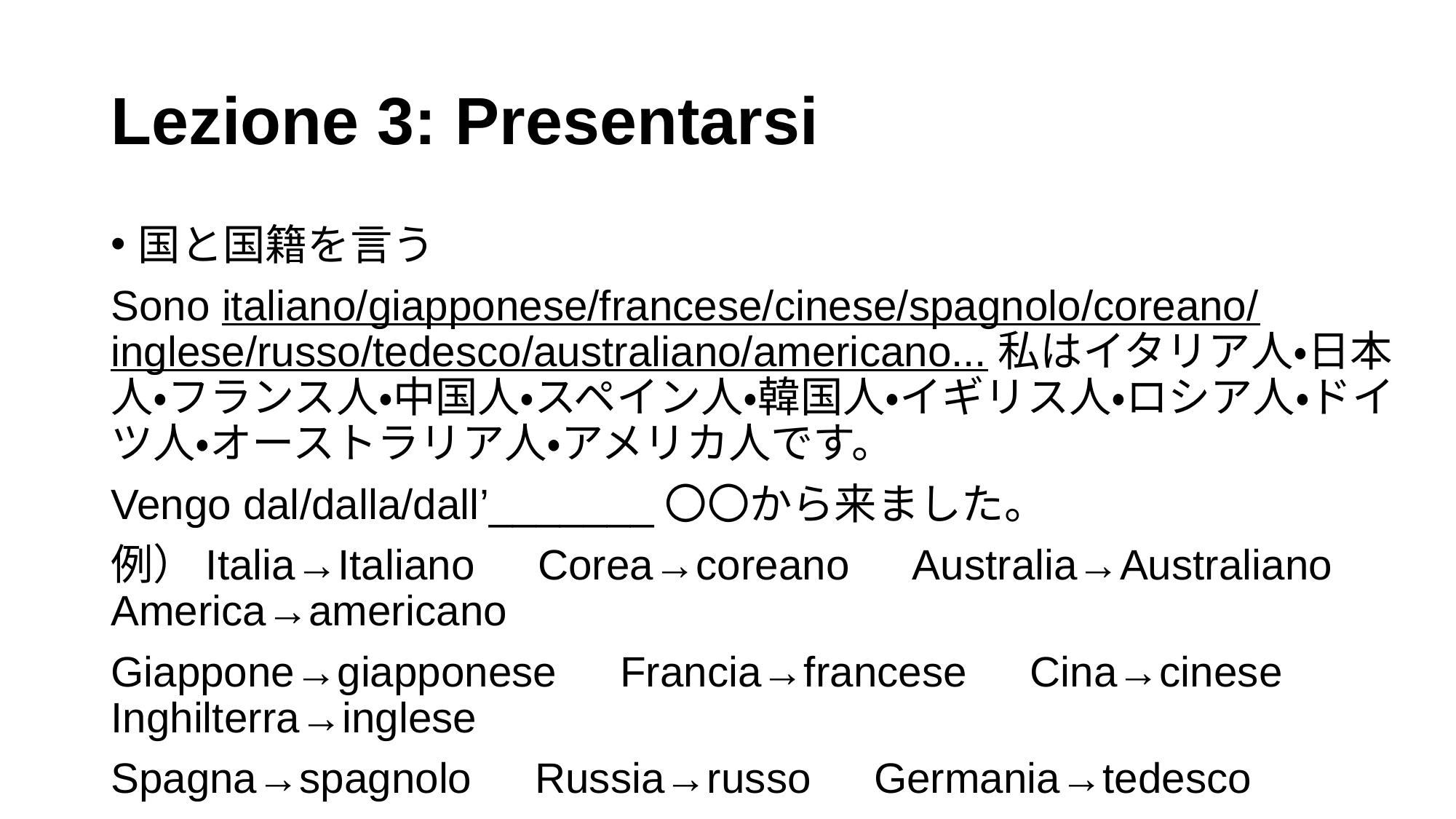

# Lezione 3: Presentarsi
国と国籍を言う
Sono italiano/giapponese/francese/cinese/spagnolo/coreano/ inglese/russo/tedesco/australiano/americano...私はイタリア人・日本人・フランス人・中国人・スペイン人・韓国人・イギリス人・ロシア人・ドイツ人・オーストラリア人・アメリカ人です。
Vengo dal/dalla/dall’_______〇〇から来ました。
例）Italia→Italiano　Corea→coreano　Australia→Australiano　America→americano
Giappone→giapponese　Francia→francese　Cina→cinese　Inghilterra→inglese
Spagna→spagnolo　Russia→russo　Germania→tedesco